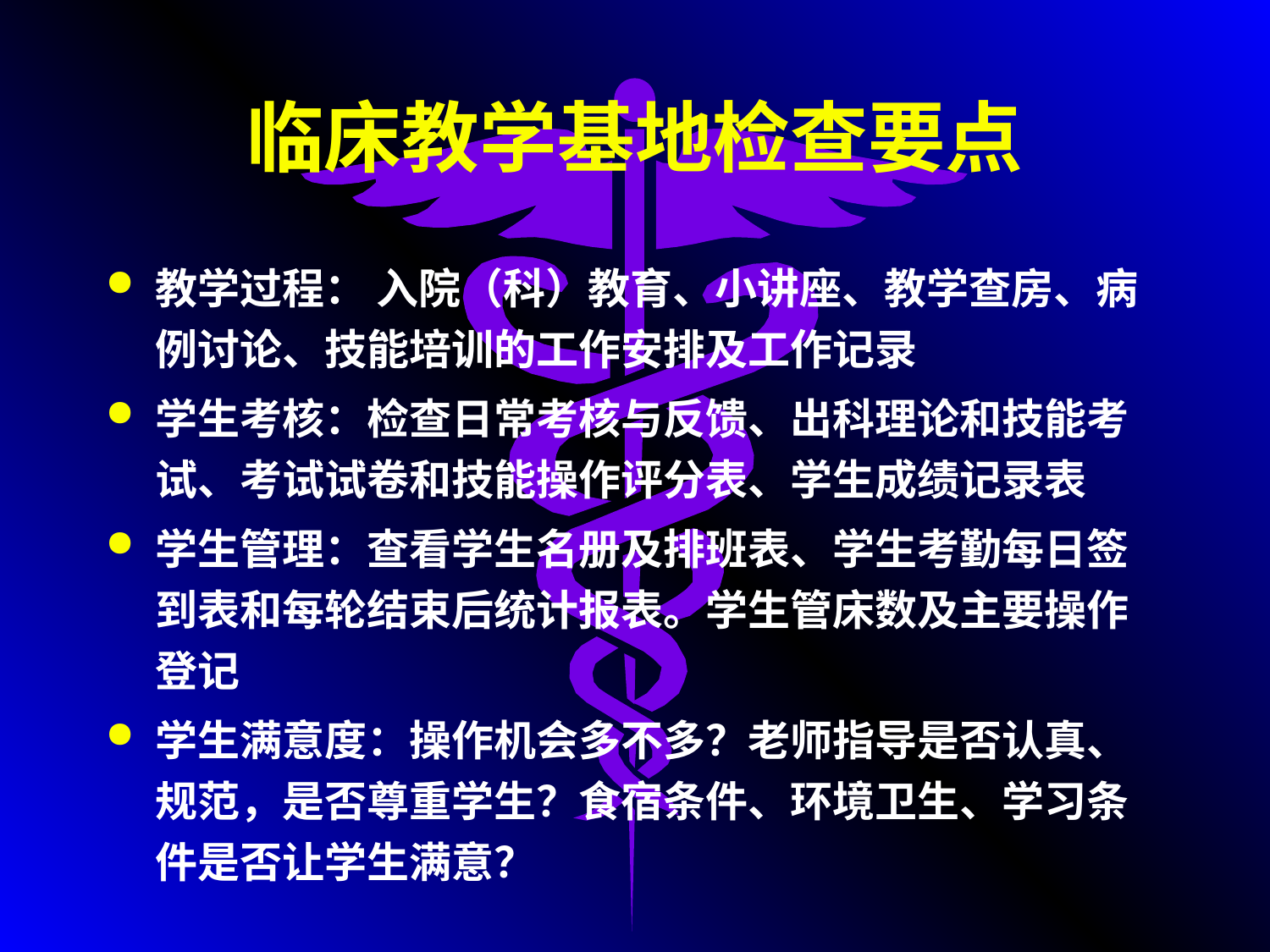

# 临床教学基地检查要点
教学过程： 入院（科）教育、小讲座、教学查房、病例讨论、技能培训的工作安排及工作记录
学生考核：检查日常考核与反馈、出科理论和技能考试、考试试卷和技能操作评分表、学生成绩记录表
学生管理：查看学生名册及排班表、学生考勤每日签到表和每轮结束后统计报表。学生管床数及主要操作登记
学生满意度：操作机会多不多？老师指导是否认真、规范，是否尊重学生？食宿条件、环境卫生、学习条件是否让学生满意？